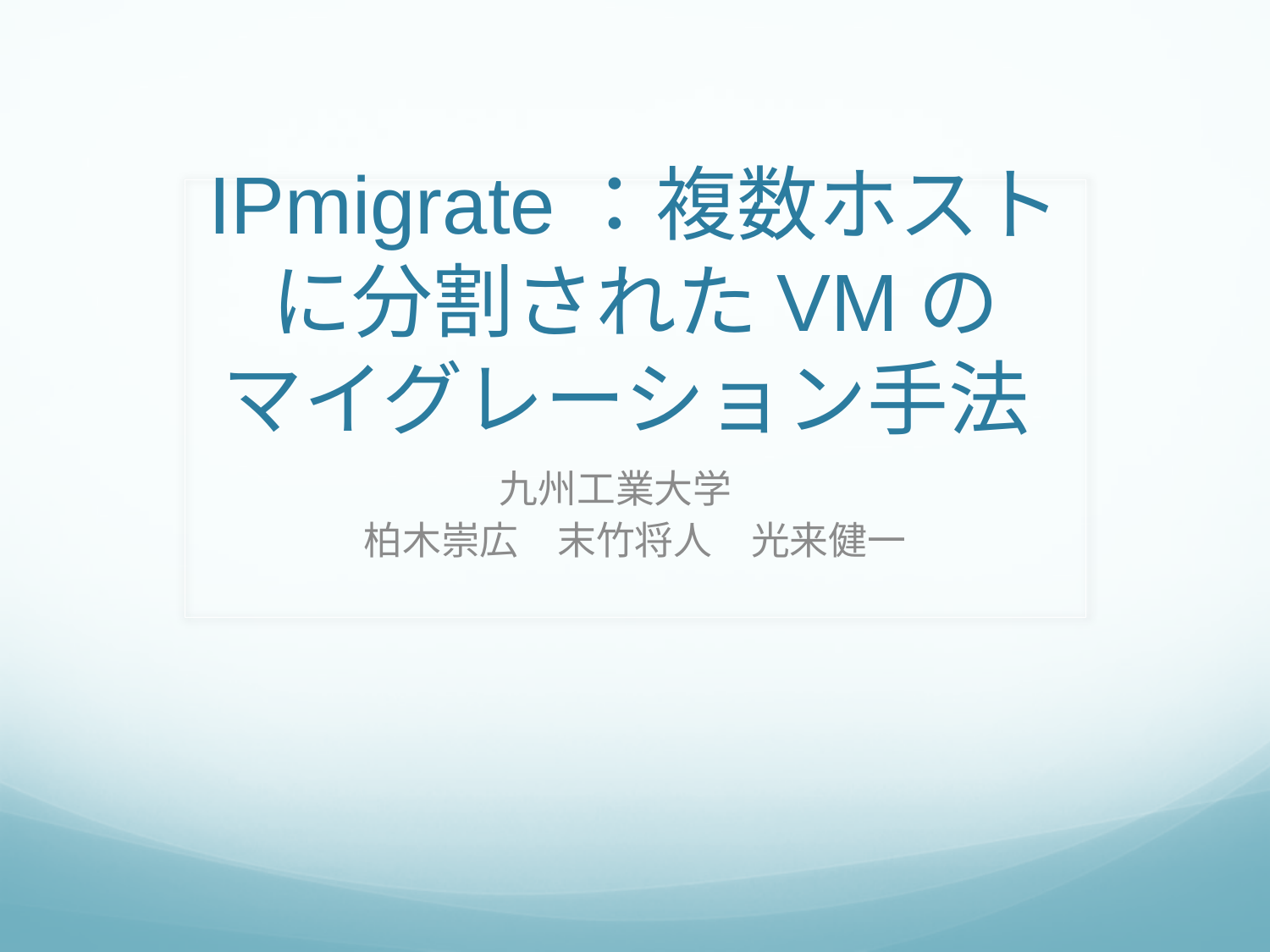

# IPmigrate：複数ホストに分割されたVMの マイグレーション手法
九州工業大学
柏木崇広　末竹将人　光来健一